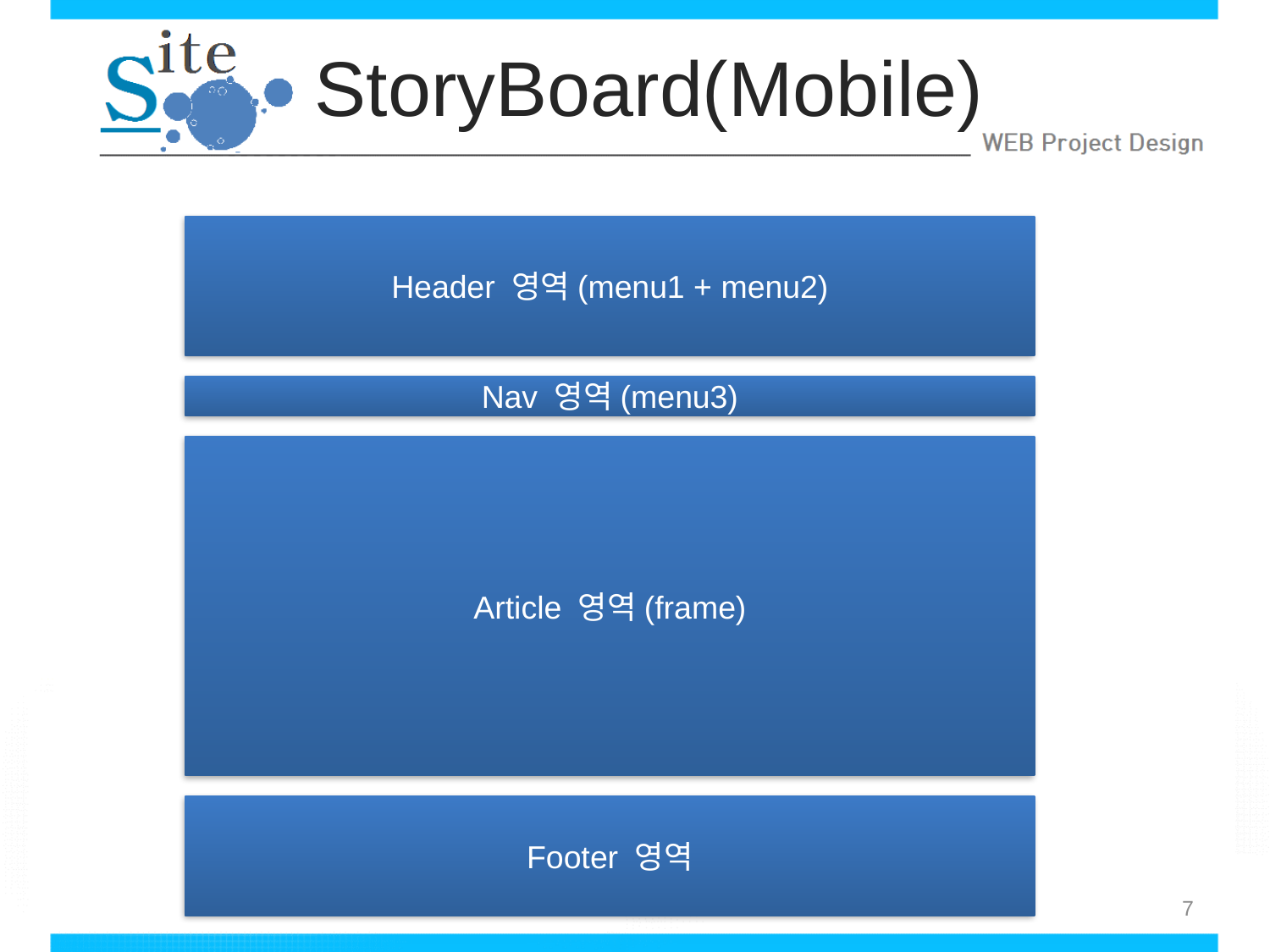

# StoryBoard(Mobile)
Header 영역(menu1 + menu2)
Nav 영역(menu3)
Article 영역(frame)
Footer 영역
7